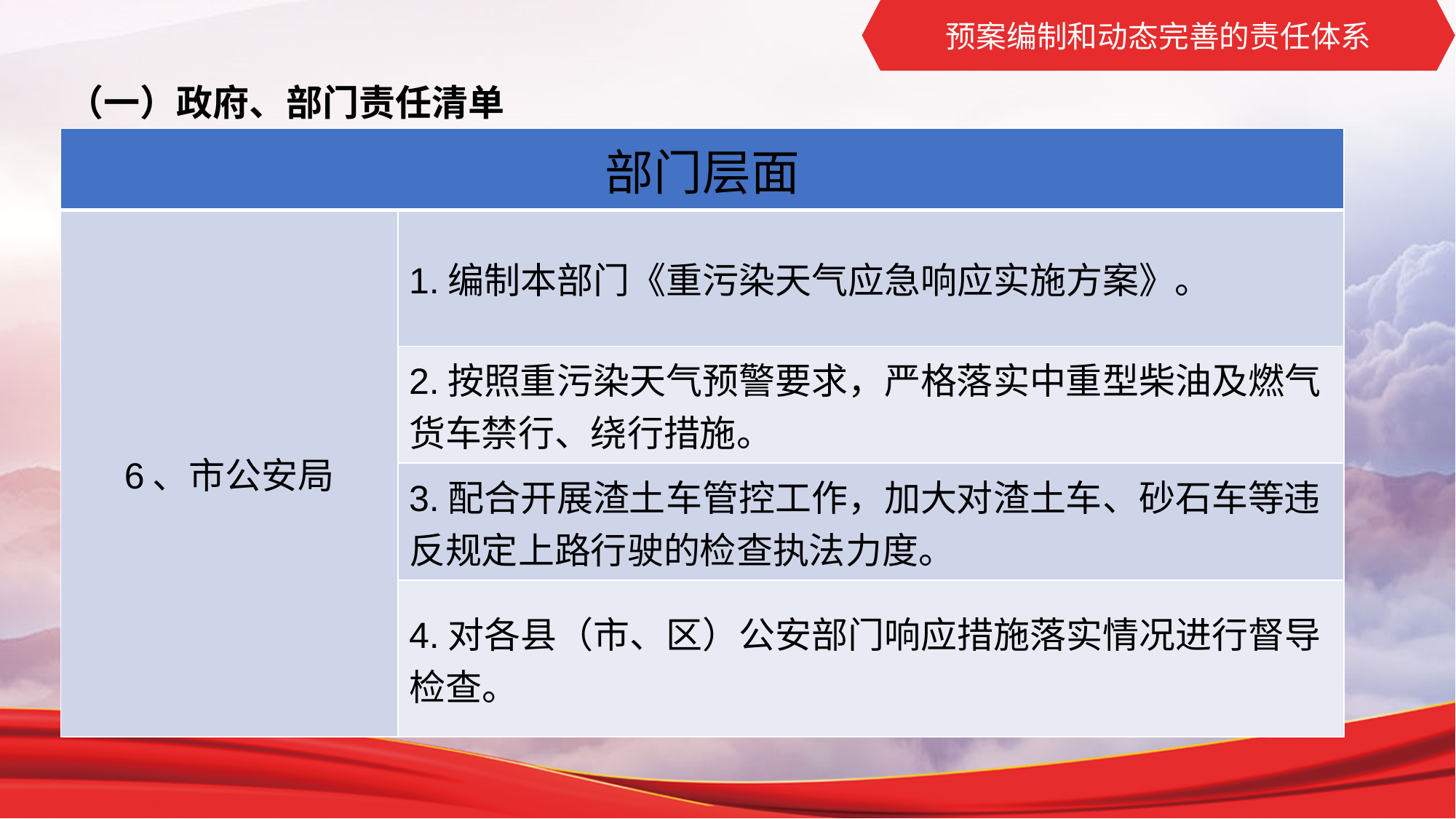

预案编制和动态完善的责任体系
（一）政府、部门责任清单
| 部门层面 |  |
| --- | --- |
| 6、市公安局 | 1.编制本部门《重污染天气应急响应实施方案》。 |
|  | 2.按照重污染天气预警要求，严格落实中重型柴油及燃气货车禁行、绕行措施。 |
|  | 3.配合开展渣土车管控工作，加大对渣土车、砂石车等违反规定上路行驶的检查执法力度。 |
|  | 4.对各县（市、区）公安部门响应措施落实情况进行督导检查。 |